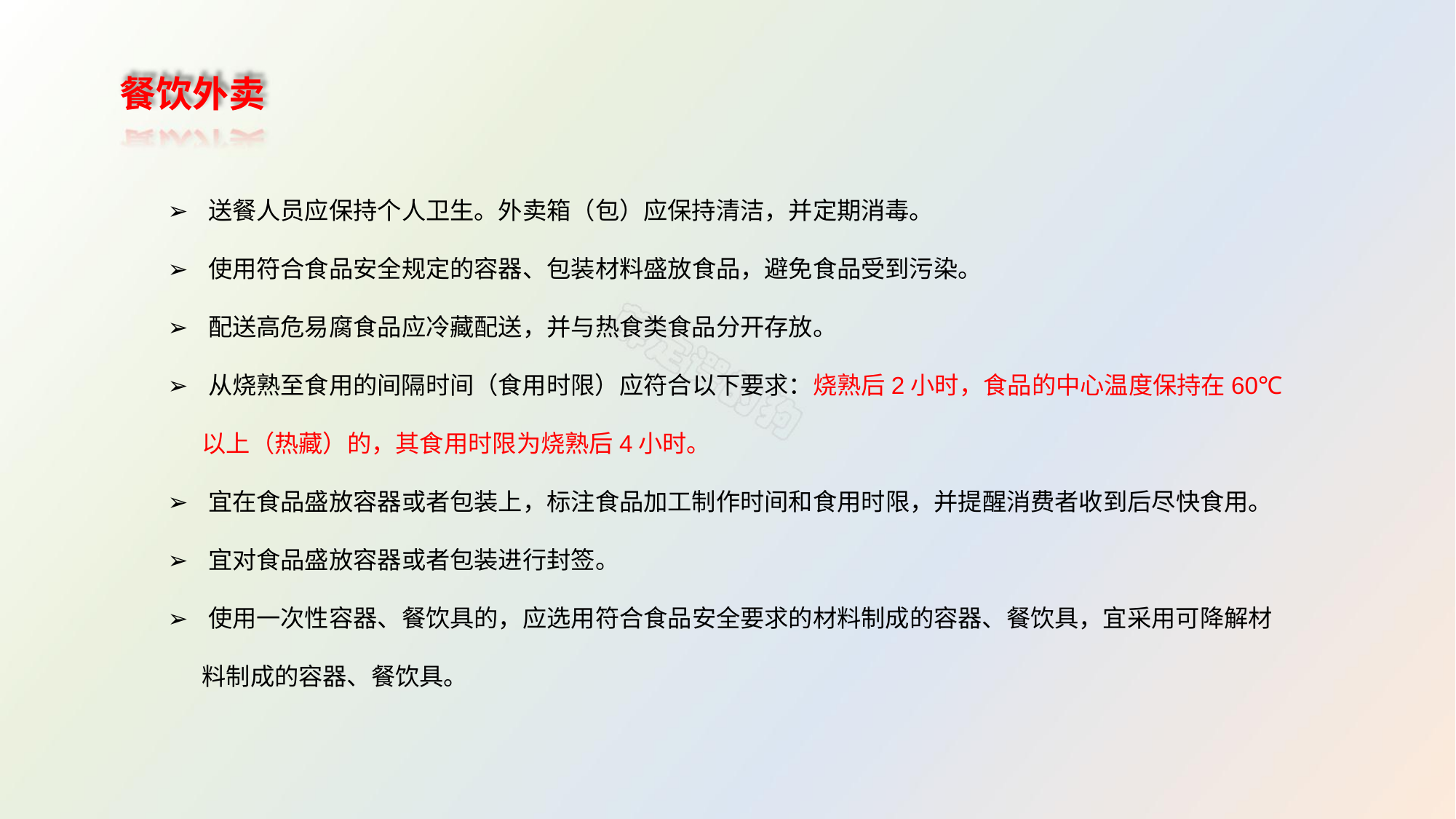

餐饮外卖
➢ 送餐人员应保持个人卫生。外卖箱（包）应保持清洁，并定期消毒。
➢ 使用符合食品安全规定的容器、包装材料盛放食品，避免食品受到污染。
➢ 配送高危易腐食品应冷藏配送，并与热食类食品分开存放。
➢ 从烧熟至食用的间隔时间（食用时限）应符合以下要求：烧熟后2小时，食品的中心温度保持在60℃
以上（热藏）的，其食用时限为烧熟后4小时。
➢ 宜在食品盛放容器或者包装上，标注食品加工制作时间和食用时限，并提醒消费者收到后尽快食用。
➢ 宜对食品盛放容器或者包装进行封签。
➢ 使用一次性容器、餐饮具的，应选用符合食品安全要求的材料制成的容器、餐饮具，宜采用可降解材
料制成的容器、餐饮具。